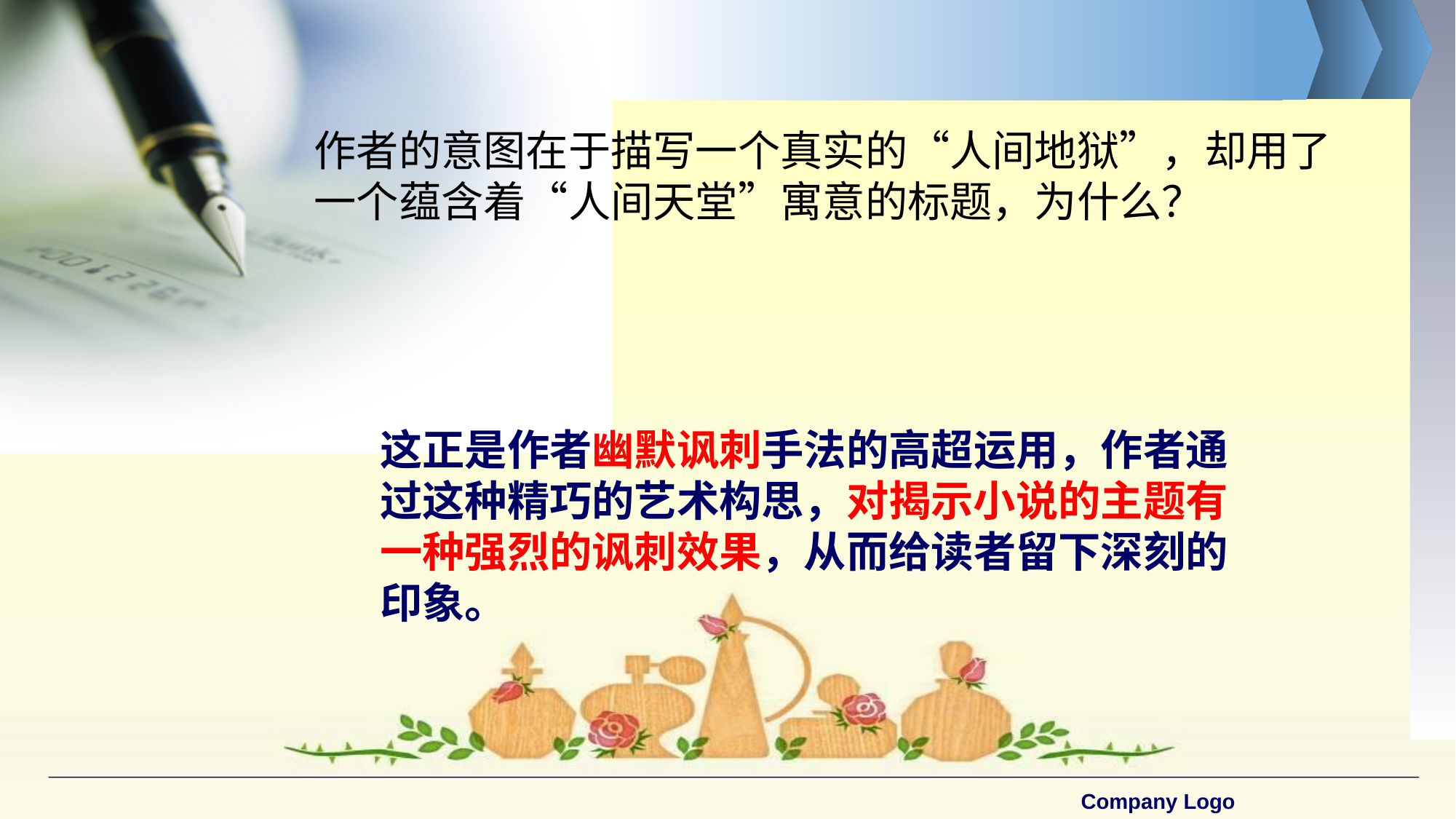

作者的意图在于描写一个真实的“人间地狱”，却用了一个蕴含着“人间天堂”寓意的标题，为什么？
这正是作者幽默讽刺手法的高超运用，作者通过这种精巧的艺术构思，对揭示小说的主题有一种强烈的讽刺效果，从而给读者留下深刻的印象。
Company Logo